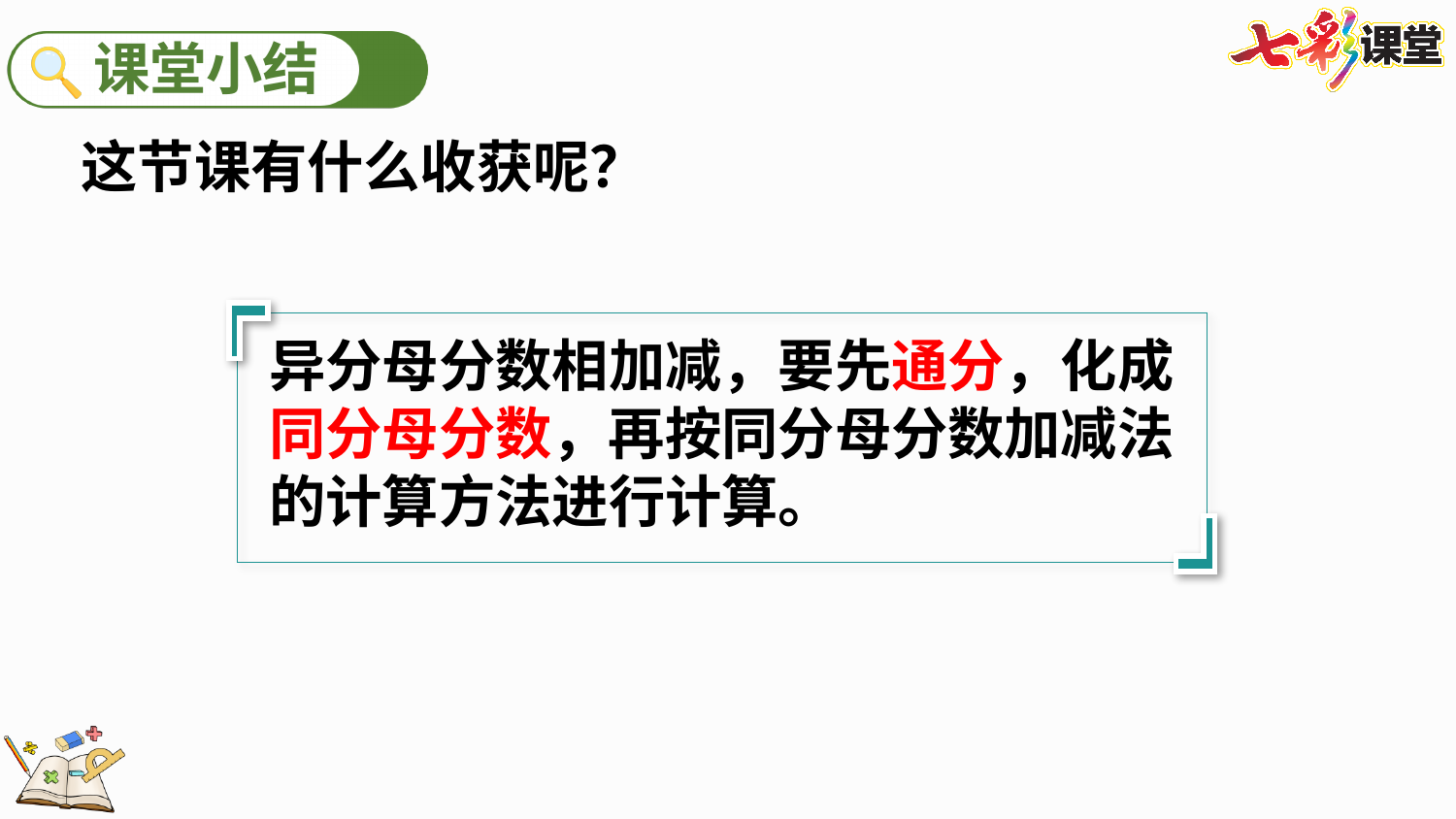

这节课有什么收获呢？

异分母分数相加减，要先通分，化成同分母分数，再按同分母分数加减法的计算方法进行计算。